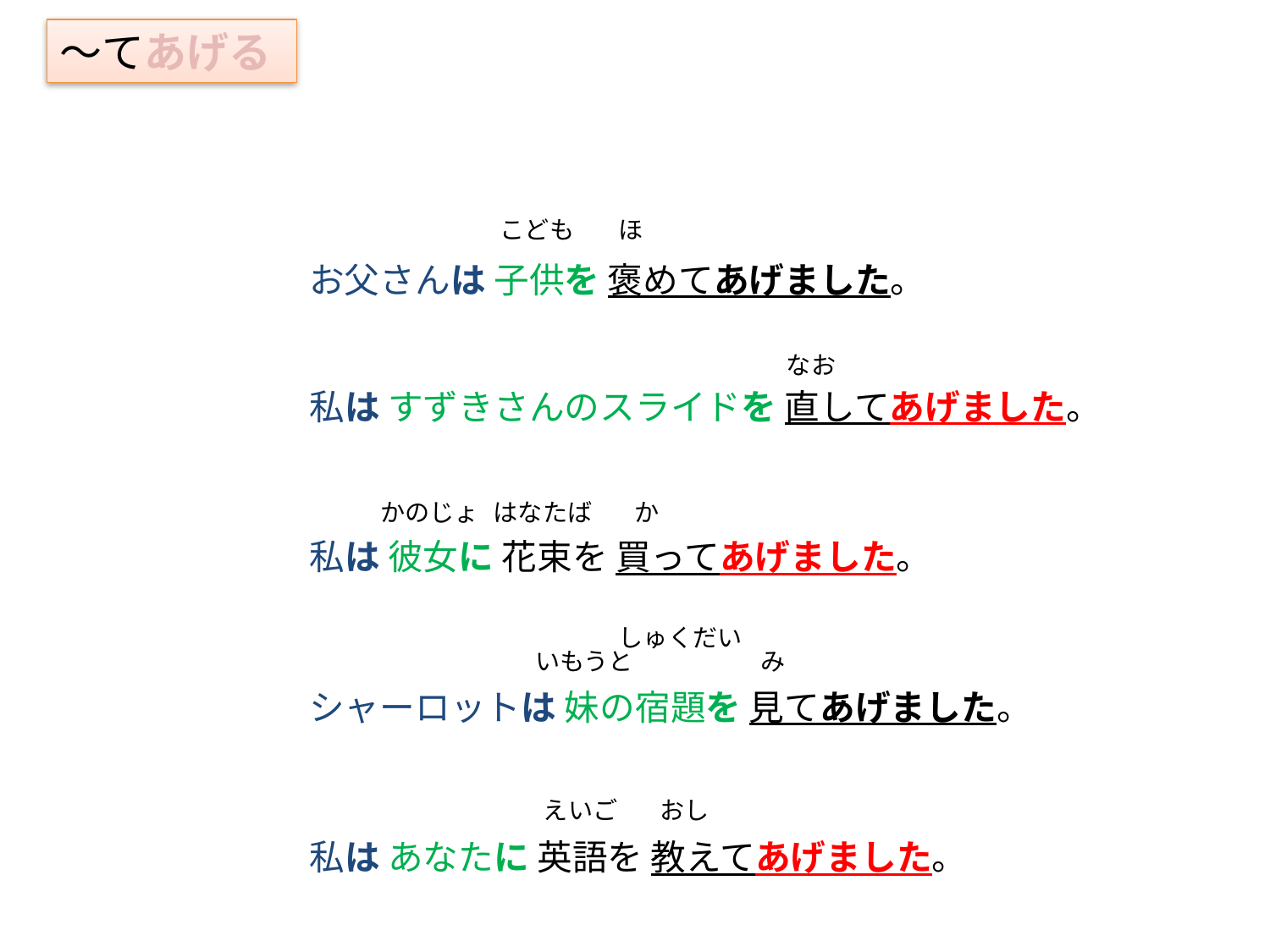

〜てあげる
ほ
こども
お父さんは 子供を 褒めてあげました。

私は すずきさんのスライドを 直してあげました。

私は 彼女に 花束を 買ってあげました。

シャーロットは 妹の宿題を 見てあげました。

私は あなたに 英語を 教えてあげました。

なお
かのじょ
はなたば
か
しゅくだい
み
いもうと
えいご
おし